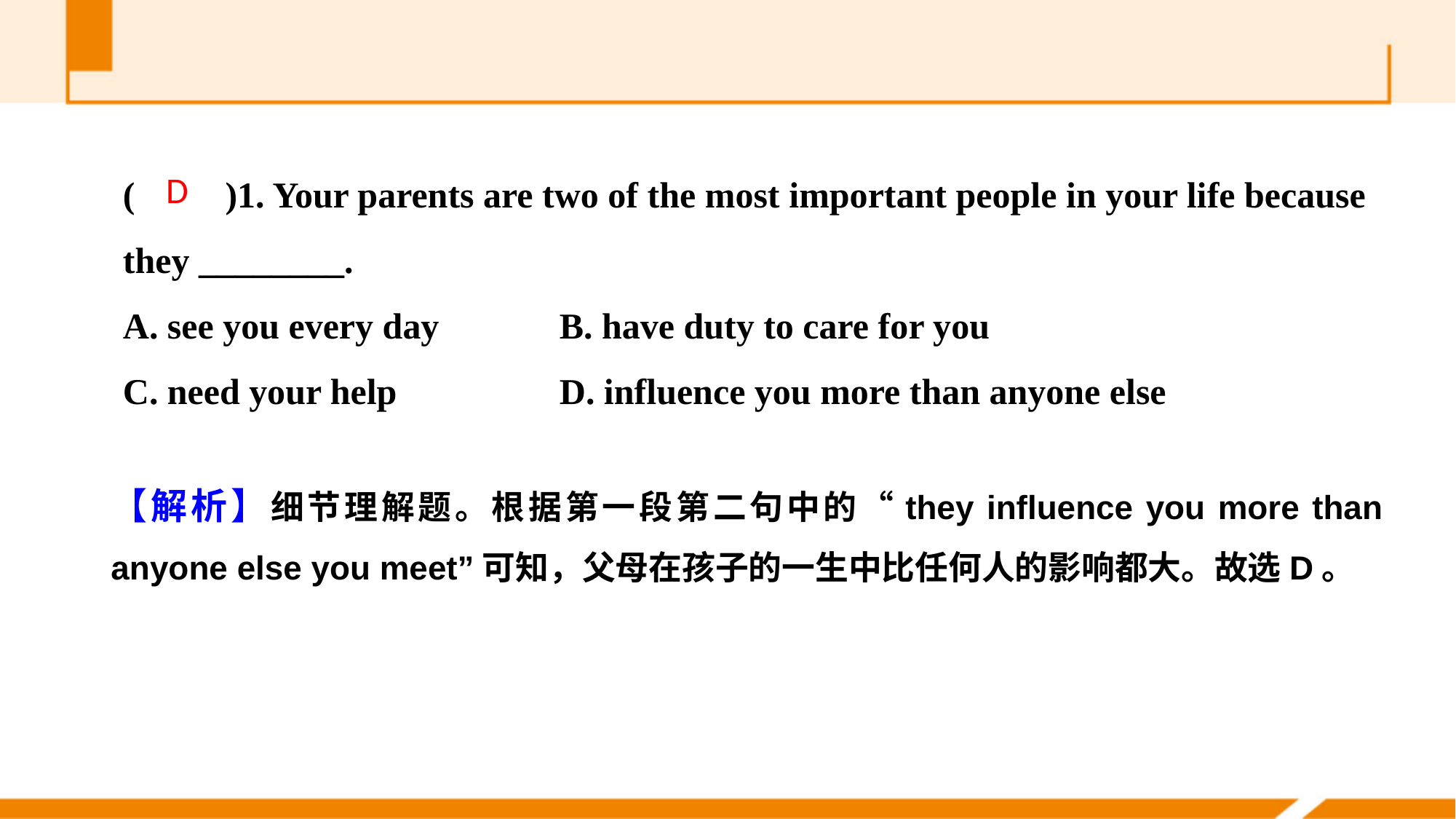

(　　)1. Your parents are two of the most important people in your life because they ________.
A. see you every day		B. have duty to care for you
C. need your help		D. influence you more than anyone else
D
【解析】细节理解题。根据第一段第二句中的“they influence you more than anyone else you meet”可知，父母在孩子的一生中比任何人的影响都大。故选D。